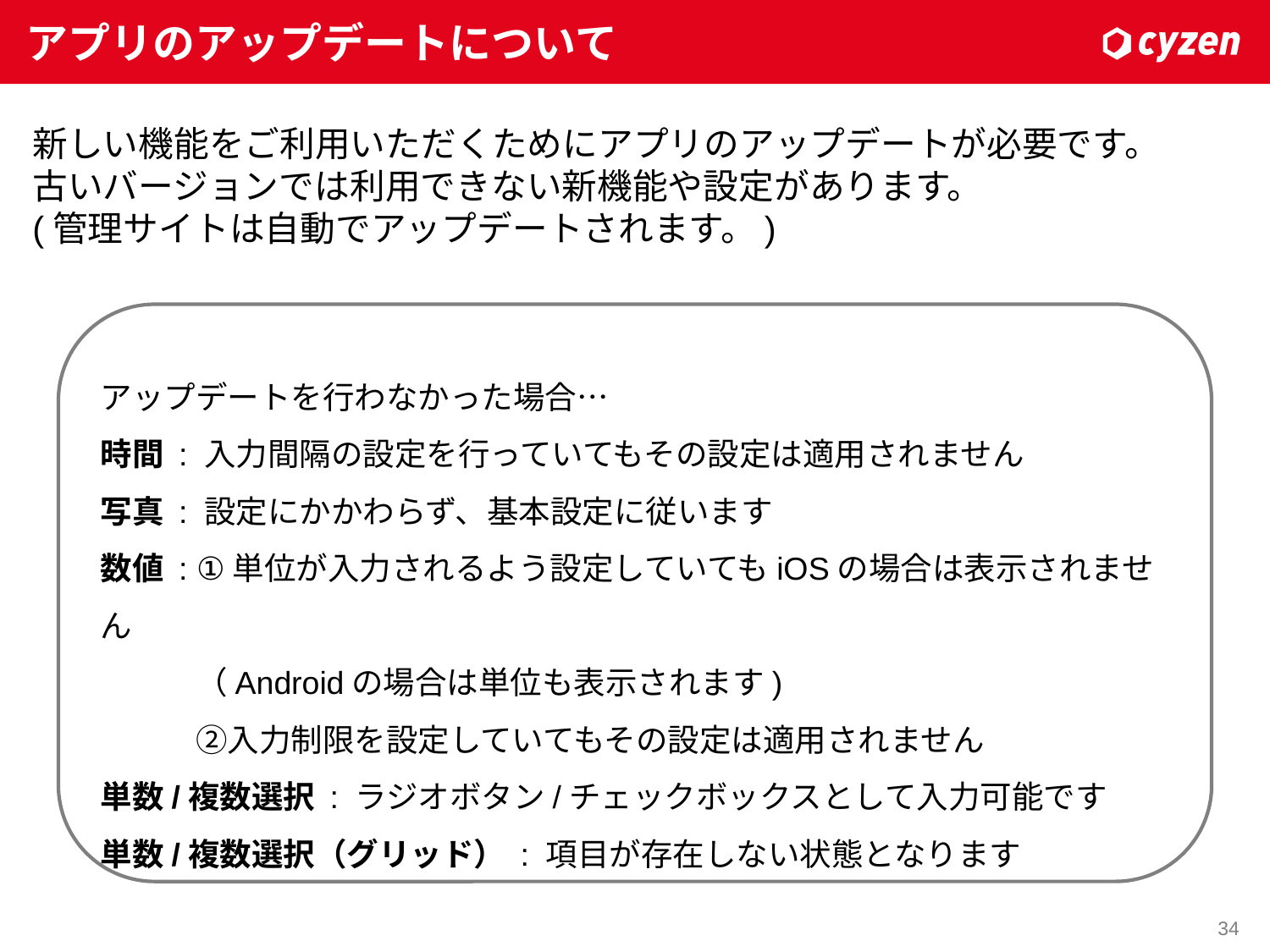

# アプリのアップデートについて
新しい機能をご利用いただくためにアプリのアップデートが必要です。
古いバージョンでは利用できない新機能や設定があります。
(管理サイトは自動でアップデートされます。)

アップデートを行わなかった場合…
時間 : 入力間隔の設定を行っていてもその設定は適用されません
写真 : 設定にかかわらず、基本設定に従います
数値 : ①単位が入力されるよう設定していてもiOSの場合は表示されません
　　　（Androidの場合は単位も表示されます)
　　　②入力制限を設定していてもその設定は適用されません
単数/複数選択 : ラジオボタン/チェックボックスとして入力可能です
単数/複数選択（グリッド） : 項目が存在しない状態となります